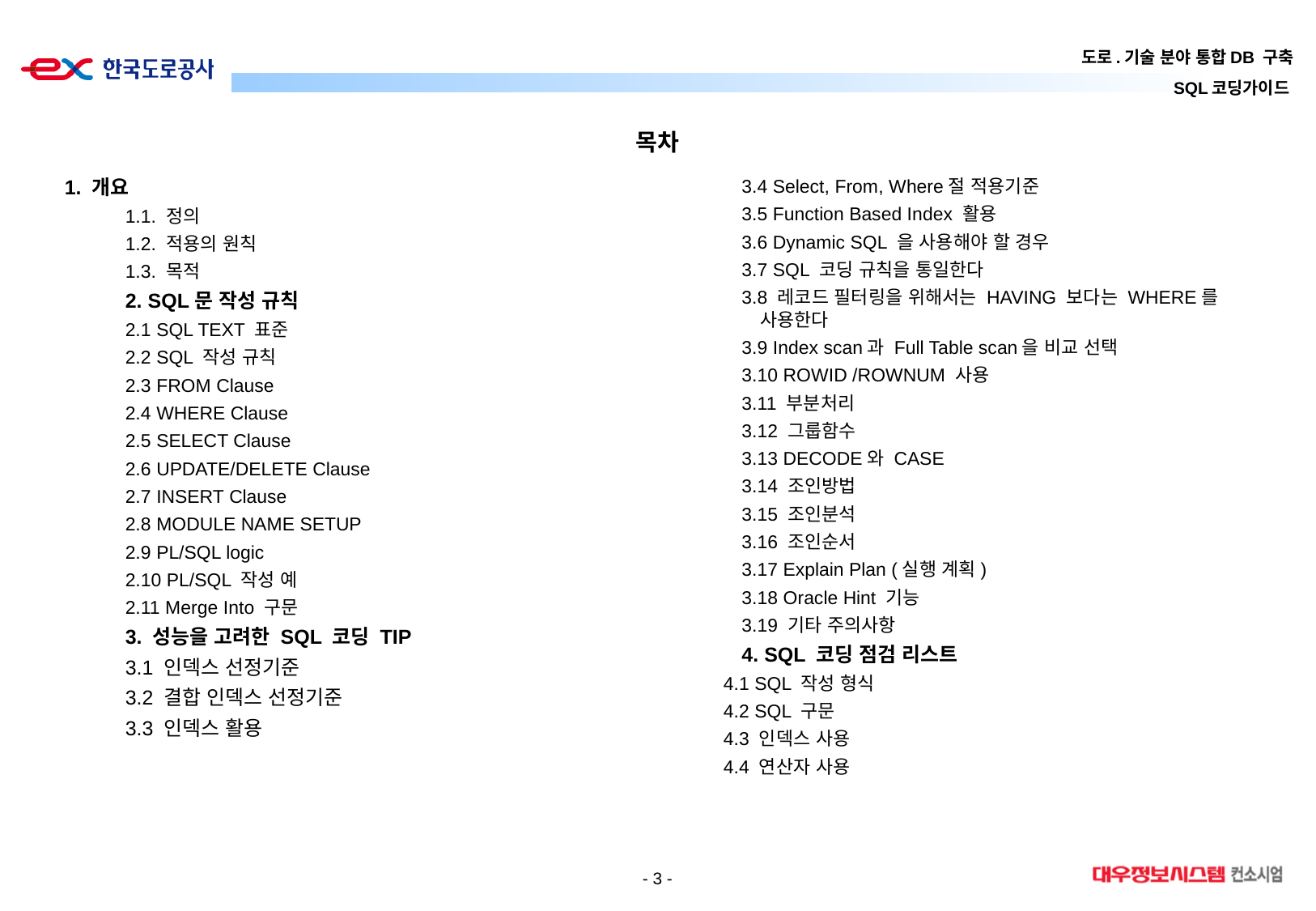

# 목차
1. 개요
1.1. 정의
1.2. 적용의 원칙
1.3. 목적
2. SQL문 작성 규칙
2.1 SQL TEXT 표준
2.2 SQL 작성 규칙
2.3 FROM Clause
2.4 WHERE Clause
2.5 SELECT Clause
2.6 UPDATE/DELETE Clause
2.7 INSERT Clause
2.8 MODULE NAME SETUP
2.9 PL/SQL logic
2.10 PL/SQL 작성 예
2.11 Merge Into 구문
3. 성능을 고려한 SQL 코딩 TIP
3.1 인덱스 선정기준
3.2 결합 인덱스 선정기준
3.3 인덱스 활용
3.4 Select, From, Where절 적용기준
3.5 Function Based Index 활용
3.6 Dynamic SQL 을 사용해야 할 경우
3.7 SQL 코딩 규칙을 통일한다
3.8 레코드 필터링을 위해서는 HAVING 보다는 WHERE를 사용한다
3.9 Index scan과 Full Table scan을 비교 선택
3.10 ROWID /ROWNUM 사용
3.11 부분처리
3.12 그룹함수
3.13 DECODE와 CASE
3.14 조인방법
3.15 조인분석
3.16 조인순서
3.17 Explain Plan (실행 계획)
3.18 Oracle Hint 기능
3.19 기타 주의사항
4. SQL 코딩 점검 리스트
4.1 SQL 작성 형식
4.2 SQL 구문
4.3 인덱스 사용
4.4 연산자 사용